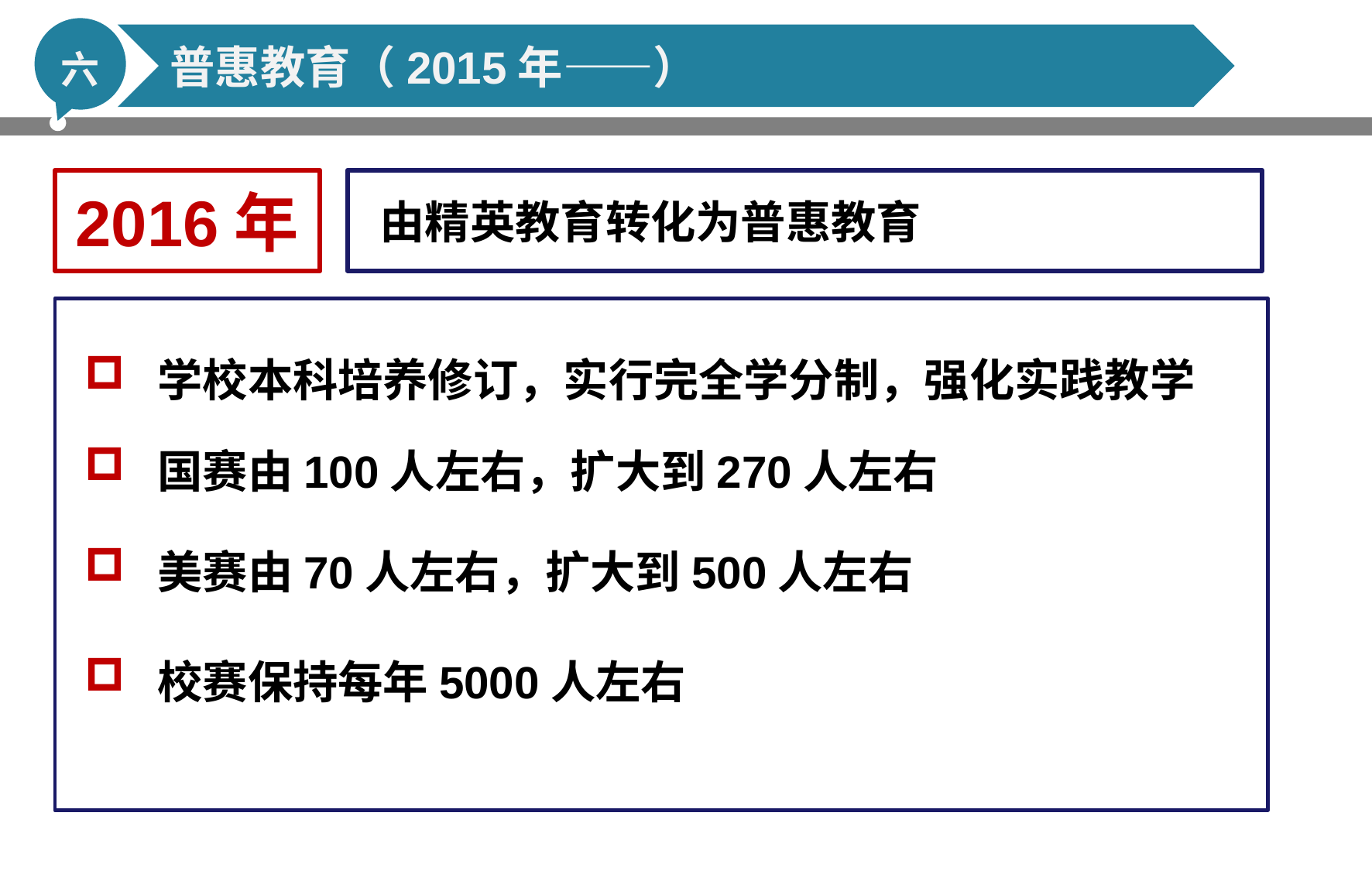

六
普惠教育（2015年——）

2016年
 由精英教育转化为普惠教育

  学校本科培养修订，实行完全学分制，强化实践教学
  国赛由100人左右，扩大到270人左右
  美赛由70人左右，扩大到500人左右
  校赛保持每年5000人左右